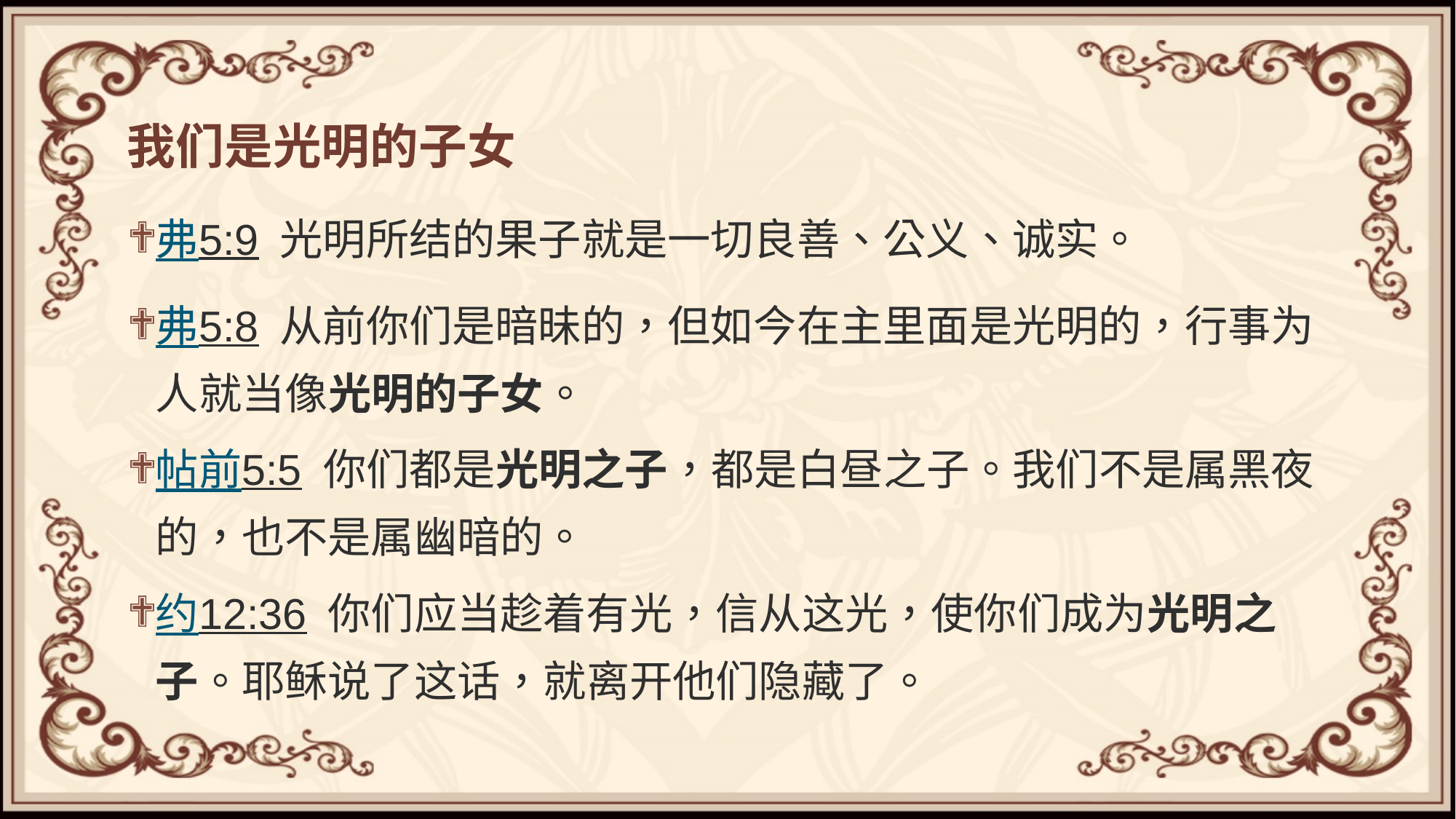

# 我们是光明的子女
弗5:9 光明所结的果子就是一切良善、公义、诚实。
弗5:8 从前你们是暗昧的，但如今在主里面是光明的，行事为人就当像光明的子女。
帖前5:5 你们都是光明之子，都是白昼之子。我们不是属黑夜的，也不是属幽暗的。
约12:36 你们应当趁着有光，信从这光，使你们成为光明之子。耶稣说了这话，就离开他们隐藏了。